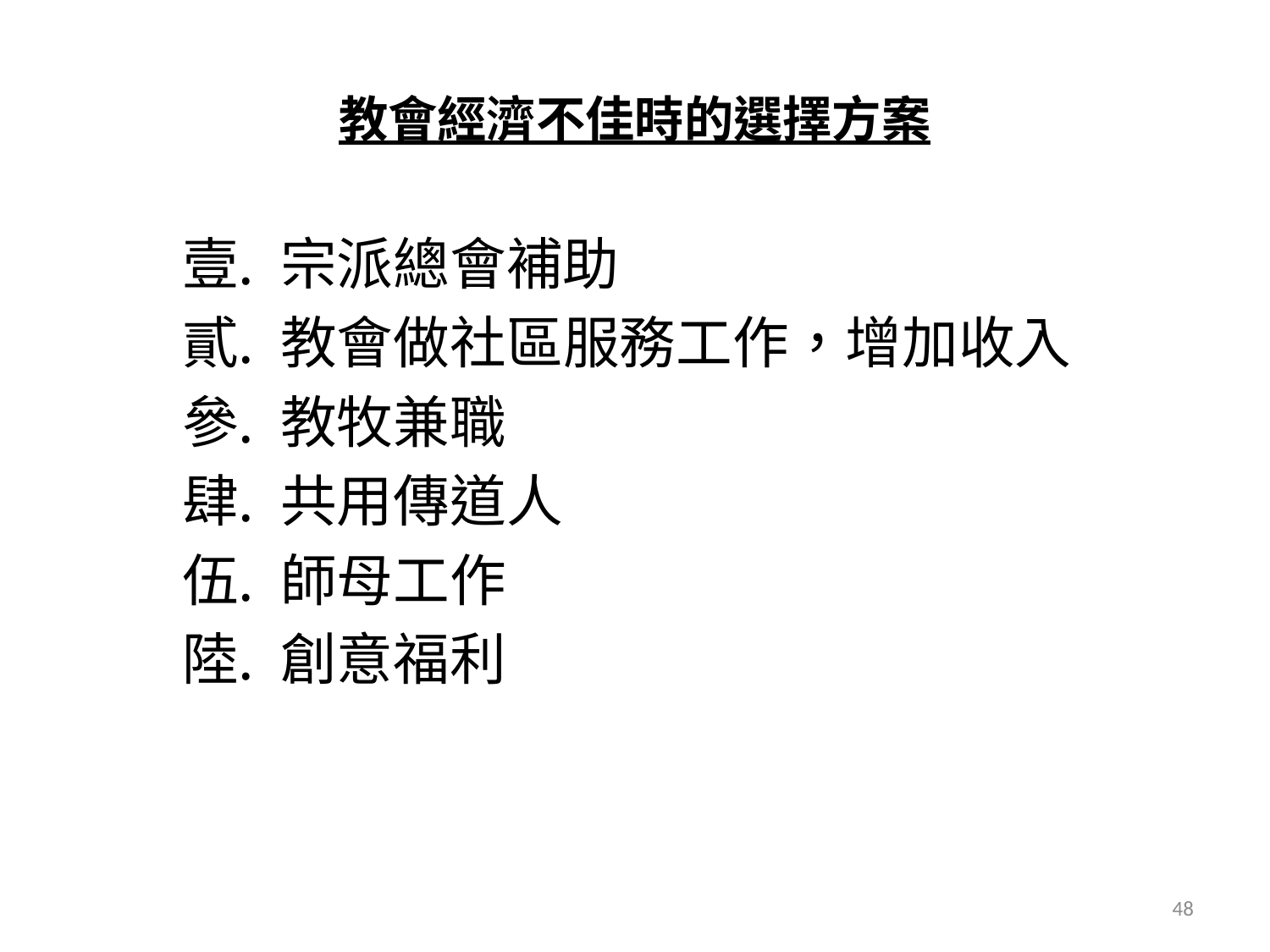

# 教會經濟不佳時的選擇方案
 宗派總會補助
 教會做社區服務工作，增加收入
 教牧兼職
 共用傳道人
 師母工作
 創意福利
48